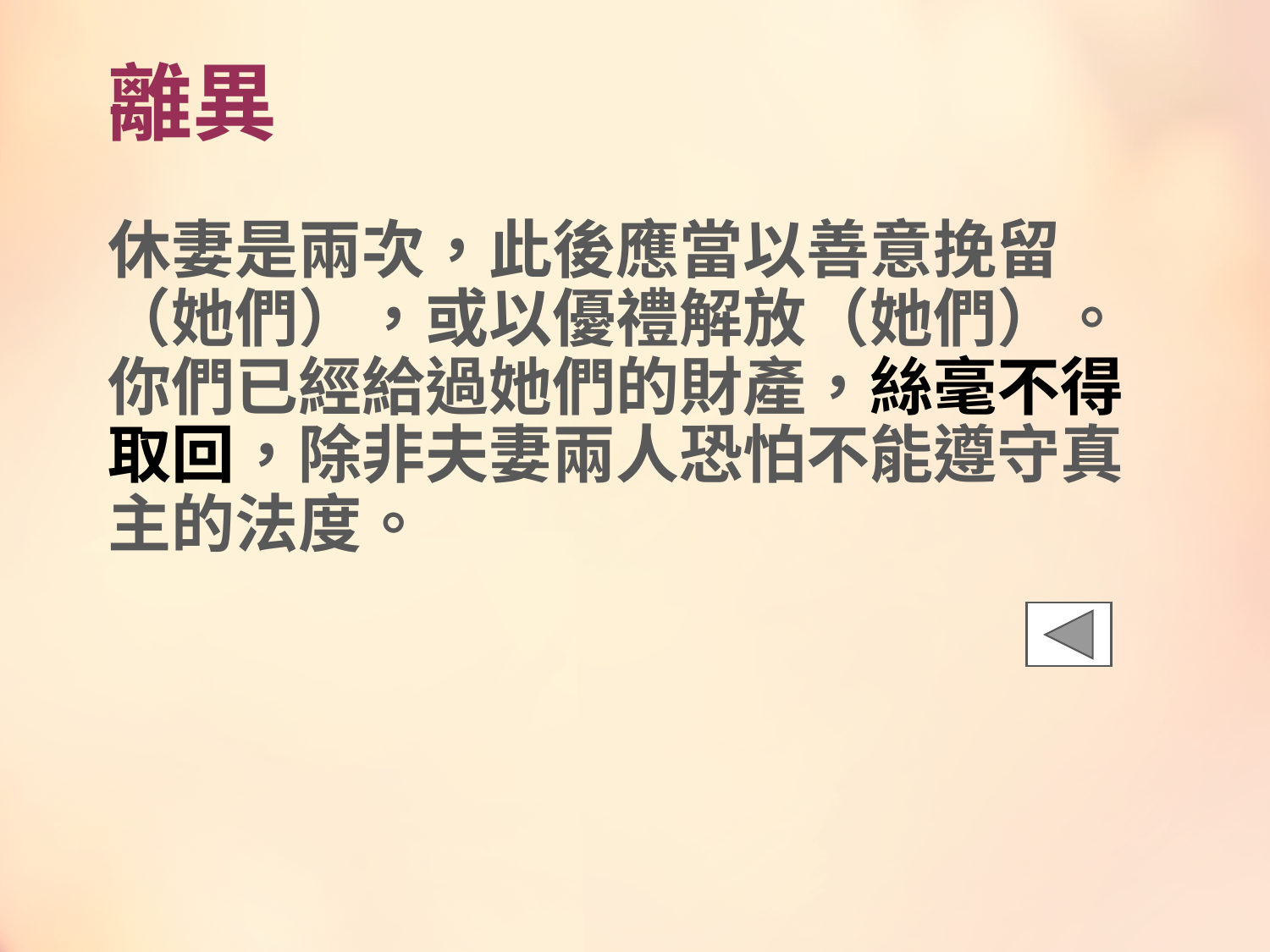

# 離異
休妻是兩次，此後應當以善意挽留（她們），或以優禮解放（她們）。你們已經給過她們的財產，絲毫不得取回，除非夫妻兩人恐怕不能遵守真主的法度。